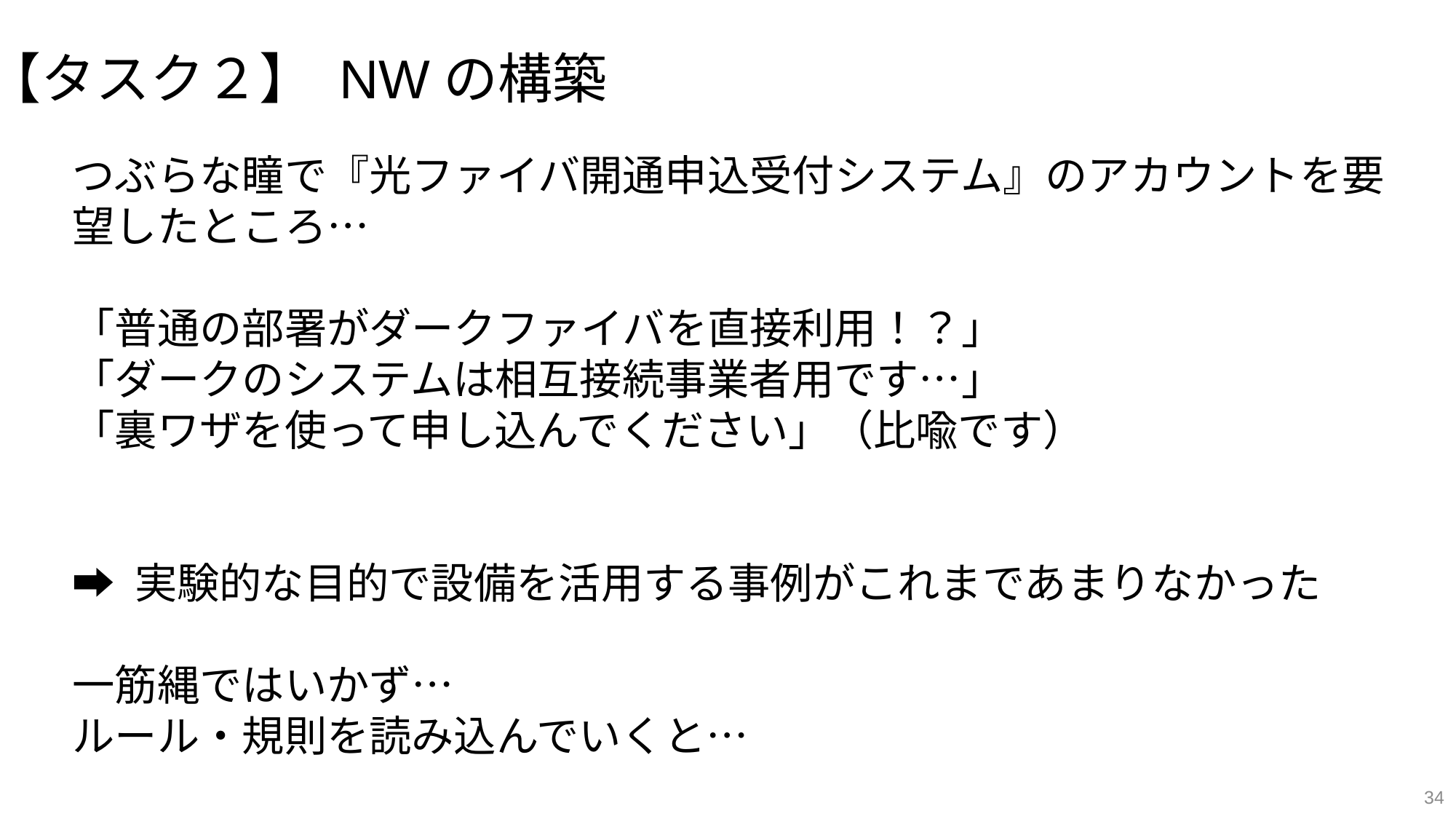

【タスク２】 NWの構築
つぶらな瞳で『光ファイバ開通申込受付システム』のアカウントを要望したところ…

「普通の部署がダークファイバを直接利用！？」
「ダークのシステムは相互接続事業者用です…」
「裏ワザを使って申し込んでください」（比喩です）

➡ 実験的な目的で設備を活用する事例がこれまであまりなかった

一筋縄ではいかず…
ルール・規則を読み込んでいくと…
34